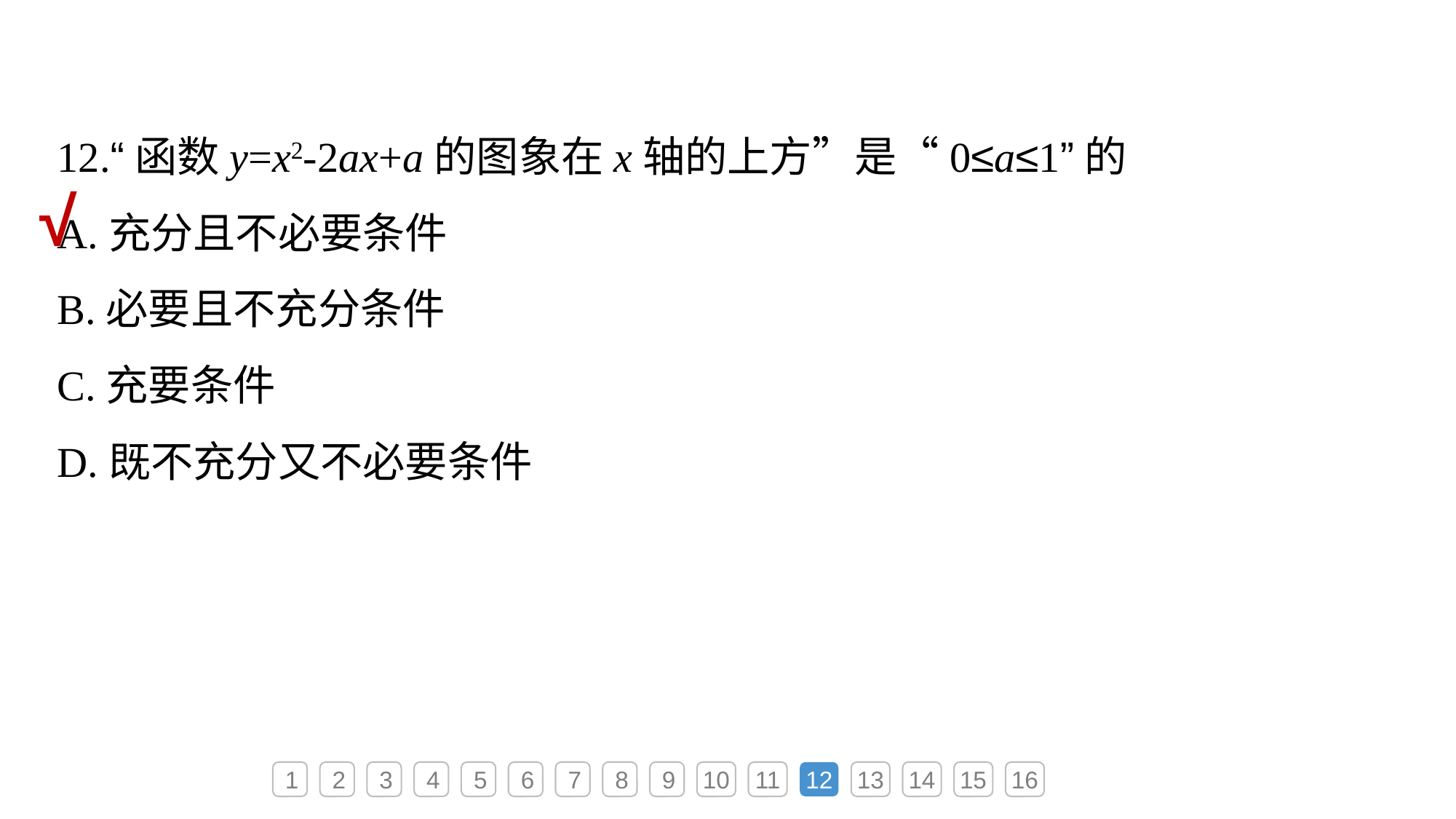

12.“函数y=x2-2ax+a的图象在x轴的上方”是“0≤a≤1”的
A.充分且不必要条件
B.必要且不充分条件
C.充要条件
D.既不充分又不必要条件
√
1
2
3
4
5
6
7
8
9
10
11
12
13
14
15
16